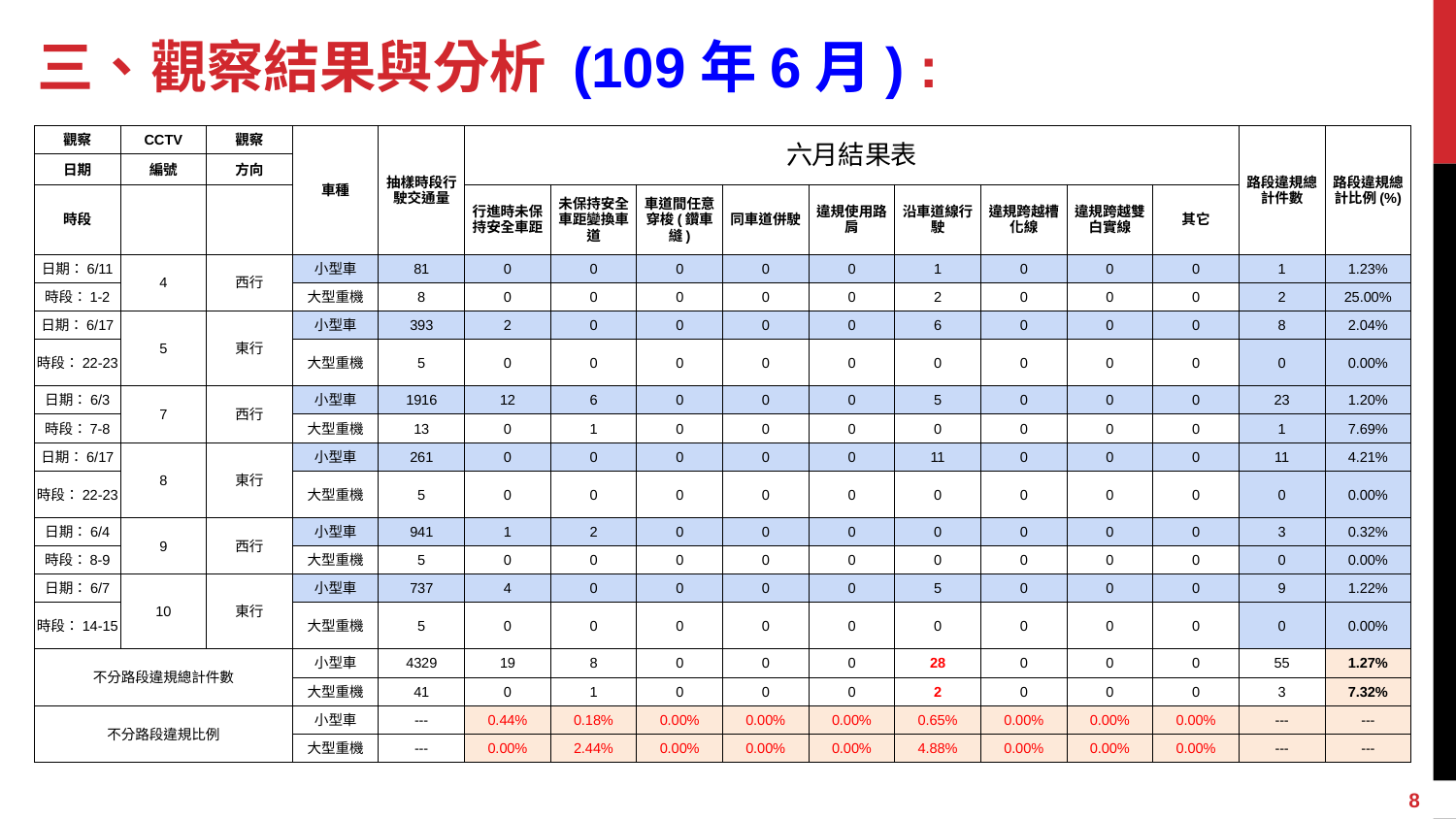

# 三、觀察結果與分析 (109年6月) :
| 觀察 | CCTV | 觀察 | 車種 | 抽樣時段行駛交通量 | 六月結果表 |  |  |  |  |  |  |  |  | 路段違規總計件數 | 路段違規總計比例(%) |
| --- | --- | --- | --- | --- | --- | --- | --- | --- | --- | --- | --- | --- | --- | --- | --- |
| 日期 | 編號 | 方向 |  |  |  |  |  |  |  |  |  |  |  |  |  |
| 時段 |  |  |  |  | 行進時未保持安全車距 | 未保持安全車距變換車道 | 車道間任意穿梭(鑽車縫) | 同車道併駛 | 違規使用路肩 | 沿車道線行駛 | 違規跨越槽化線 | 違規跨越雙白實線 | 其它 |  |  |
| 日期：6/11 | 4 | 西行 | 小型車 | 81 | 0 | 0 | 0 | 0 | 0 | 1 | 0 | 0 | 0 | 1 | 1.23% |
| 時段：1-2 |  |  | 大型重機 | 8 | 0 | 0 | 0 | 0 | 0 | 2 | 0 | 0 | 0 | 2 | 25.00% |
| 日期：6/17 | 5 | 東行 | 小型車 | 393 | 2 | 0 | 0 | 0 | 0 | 6 | 0 | 0 | 0 | 8 | 2.04% |
| 時段：22-23 |  |  | 大型重機 | 5 | 0 | 0 | 0 | 0 | 0 | 0 | 0 | 0 | 0 | 0 | 0.00% |
| 日期：6/3 | 7 | 西行 | 小型車 | 1916 | 12 | 6 | 0 | 0 | 0 | 5 | 0 | 0 | 0 | 23 | 1.20% |
| 時段：7-8 |  |  | 大型重機 | 13 | 0 | 1 | 0 | 0 | 0 | 0 | 0 | 0 | 0 | 1 | 7.69% |
| 日期：6/17 | 8 | 東行 | 小型車 | 261 | 0 | 0 | 0 | 0 | 0 | 11 | 0 | 0 | 0 | 11 | 4.21% |
| 時段：22-23 |  |  | 大型重機 | 5 | 0 | 0 | 0 | 0 | 0 | 0 | 0 | 0 | 0 | 0 | 0.00% |
| 日期：6/4 | 9 | 西行 | 小型車 | 941 | 1 | 2 | 0 | 0 | 0 | 0 | 0 | 0 | 0 | 3 | 0.32% |
| 時段：8-9 |  |  | 大型重機 | 5 | 0 | 0 | 0 | 0 | 0 | 0 | 0 | 0 | 0 | 0 | 0.00% |
| 日期：6/7 | 10 | 東行 | 小型車 | 737 | 4 | 0 | 0 | 0 | 0 | 5 | 0 | 0 | 0 | 9 | 1.22% |
| 時段：14-15 |  |  | 大型重機 | 5 | 0 | 0 | 0 | 0 | 0 | 0 | 0 | 0 | 0 | 0 | 0.00% |
| 不分路段違規總計件數 |  |  | 小型車 | 4329 | 19 | 8 | 0 | 0 | 0 | 28 | 0 | 0 | 0 | 55 | 1.27% |
|  |  |  | 大型重機 | 41 | 0 | 1 | 0 | 0 | 0 | 2 | 0 | 0 | 0 | 3 | 7.32% |
| 不分路段違規比例 |  |  | 小型車 | --- | 0.44% | 0.18% | 0.00% | 0.00% | 0.00% | 0.65% | 0.00% | 0.00% | 0.00% | --- | --- |
|  |  |  | 大型重機 | --- | 0.00% | 2.44% | 0.00% | 0.00% | 0.00% | 4.88% | 0.00% | 0.00% | 0.00% | --- | --- |
8